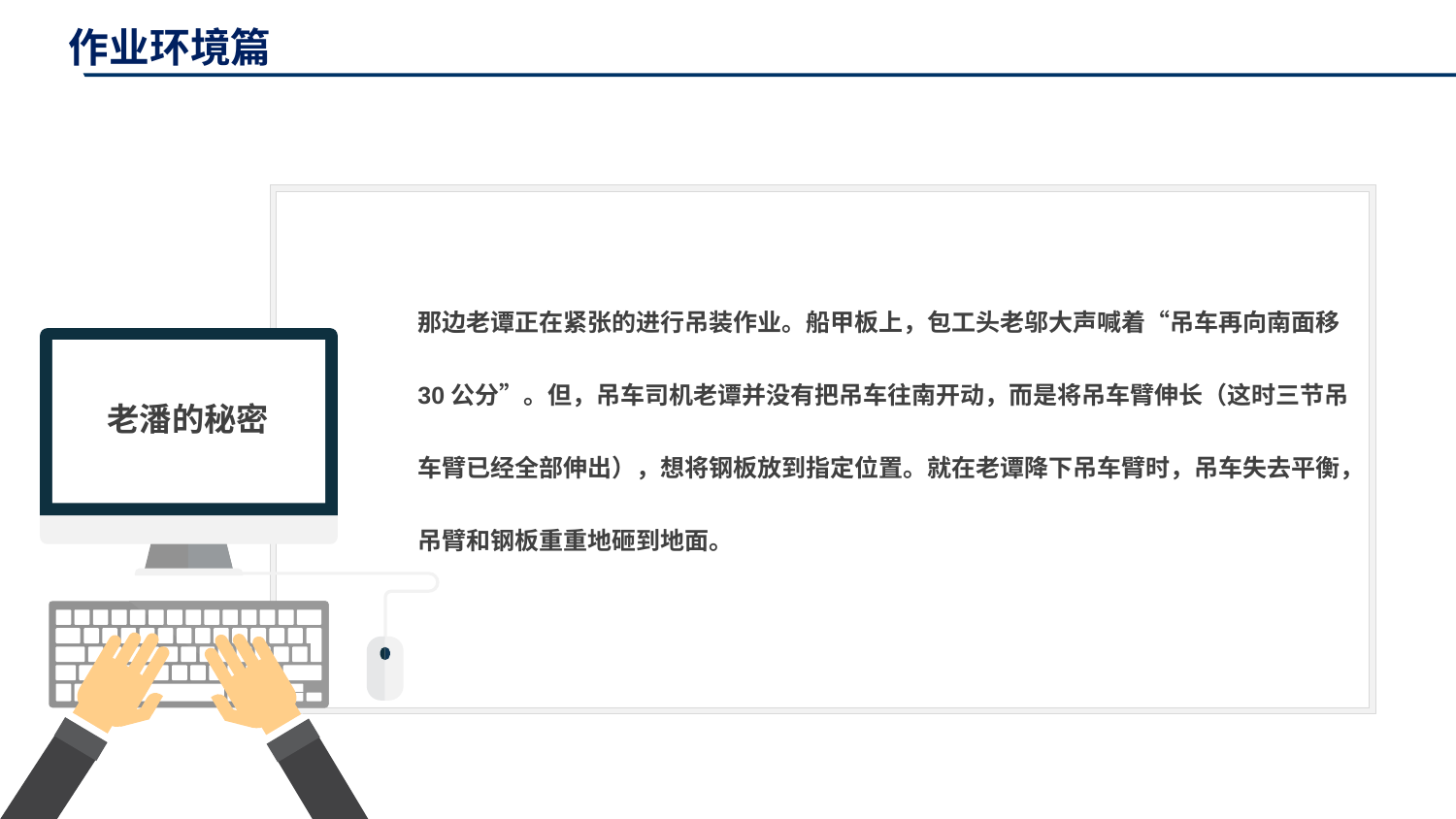

作业环境篇

那边老谭正在紧张的进行吊装作业。船甲板上，包工头老邬大声喊着“吊车再向南面移30公分”。但，吊车司机老谭并没有把吊车往南开动，而是将吊车臂伸长（这时三节吊车臂已经全部伸出），想将钢板放到指定位置。就在老谭降下吊车臂时，吊车失去平衡，吊臂和钢板重重地砸到地面。

老潘的秘密